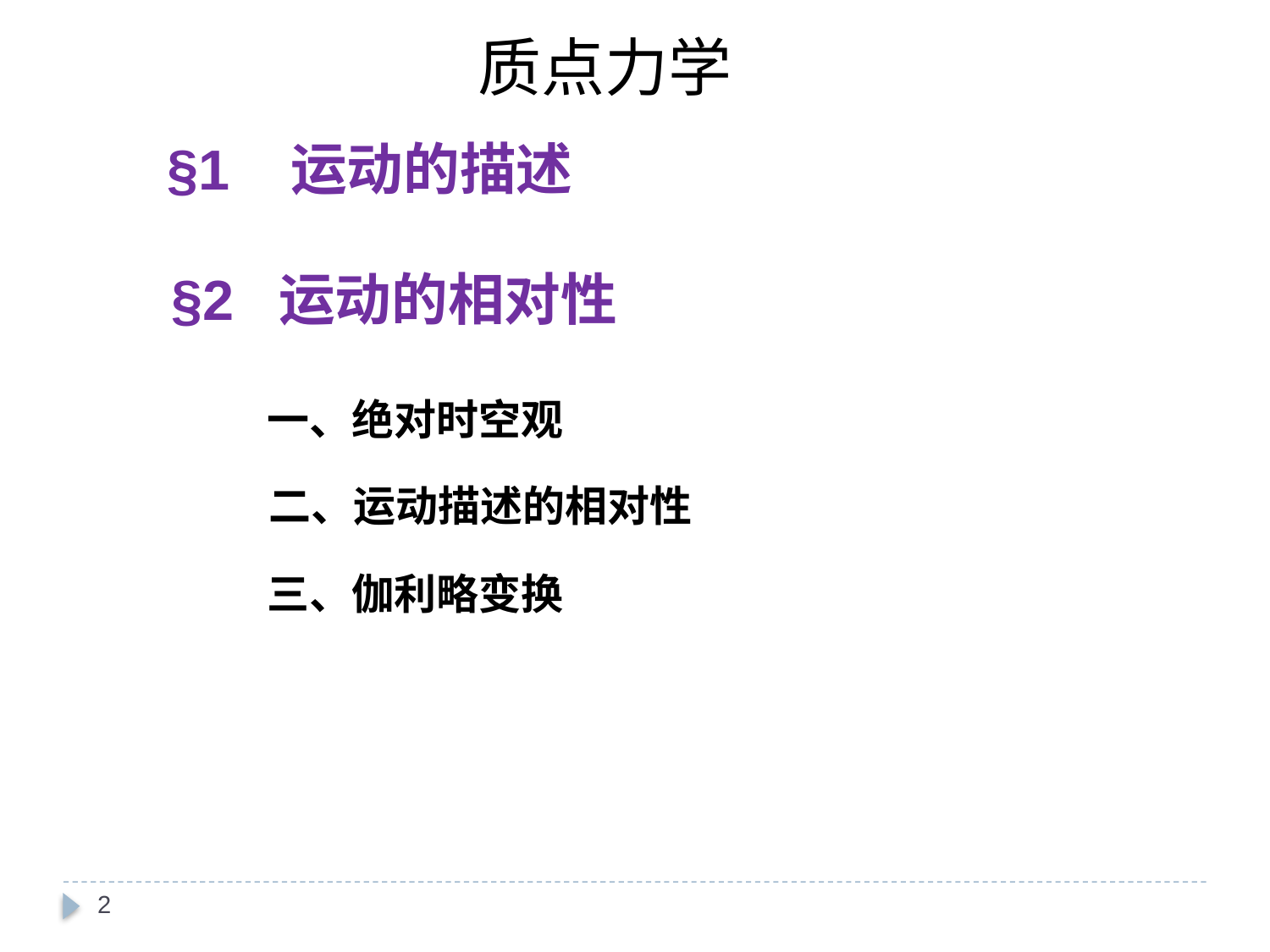

质点力学
§1   运动的描述
§2  运动的相对性
一、绝对时空观
二、运动描述的相对性
三、伽利略变换
2